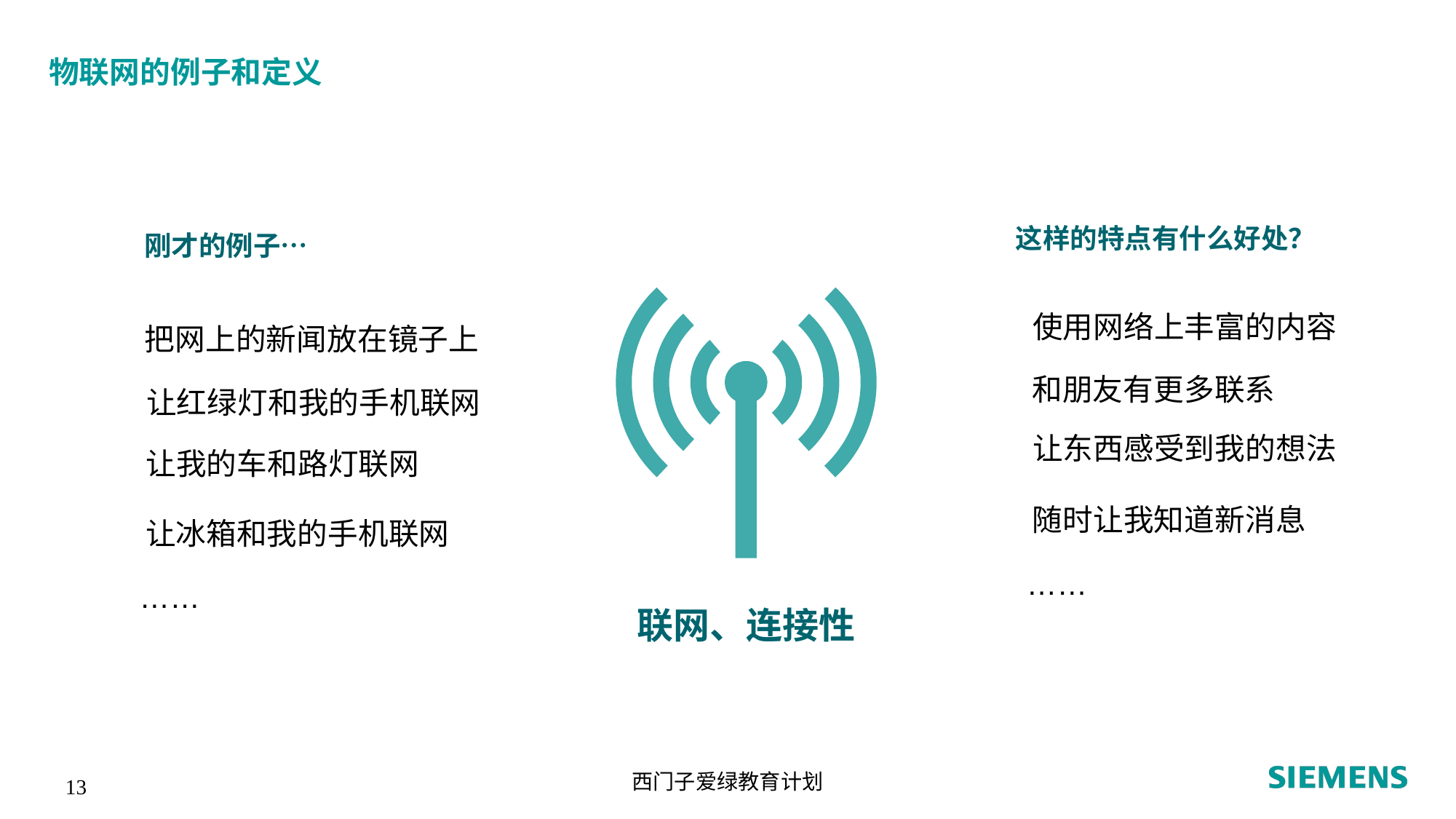

# 物联网的例子和定义
这样的特点有什么好处？
刚才的例子…

使用网络上丰富的内容
把网上的新闻放在镜子上
和朋友有更多联系
让红绿灯和我的手机联网
让东西感受到我的想法
让我的车和路灯联网
随时让我知道新消息
让冰箱和我的手机联网
……
……
联网、连接性
 13
西门子爱绿教育计划